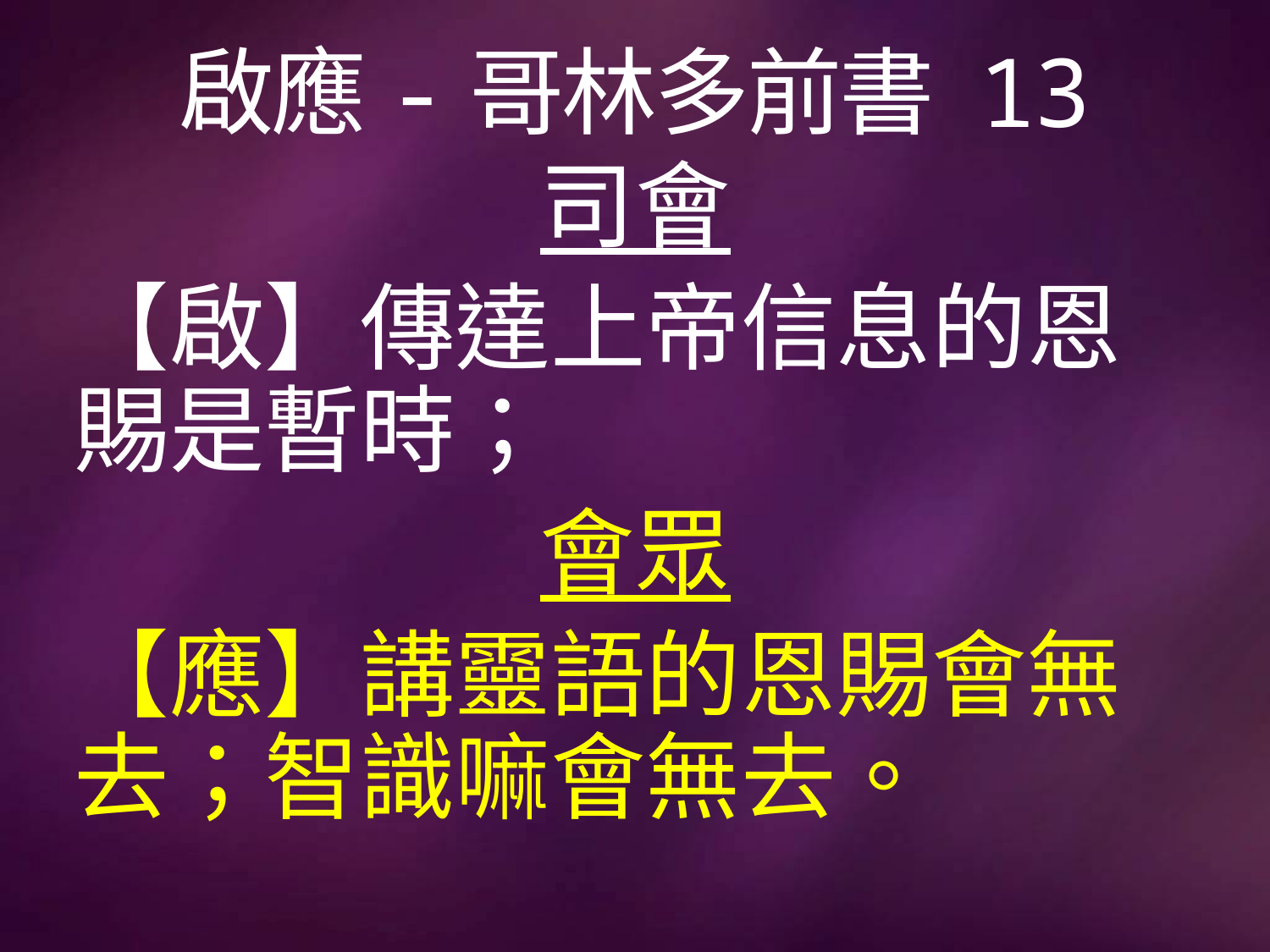

# 啟應-哥林多前書 13
司會
【啟】傳達上帝信息的恩賜是暫時；
會眾
【應】講靈語的恩賜會無去；智識嘛會無去。